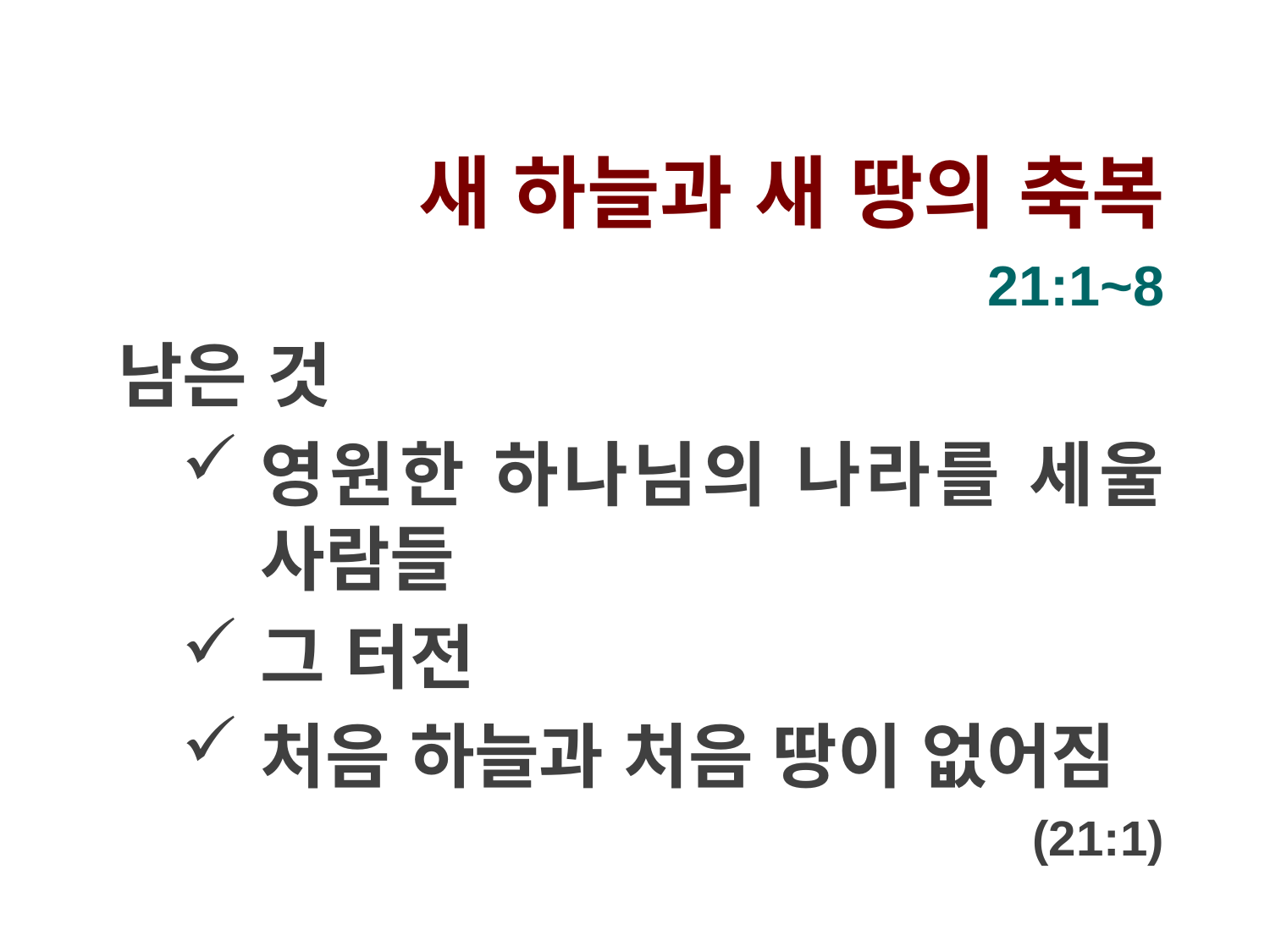

새 하늘과 새 땅의 축복
21:1~8
남은 것
영원한 하나님의 나라를 세울 사람들
그 터전
처음 하늘과 처음 땅이 없어짐
(21:1)